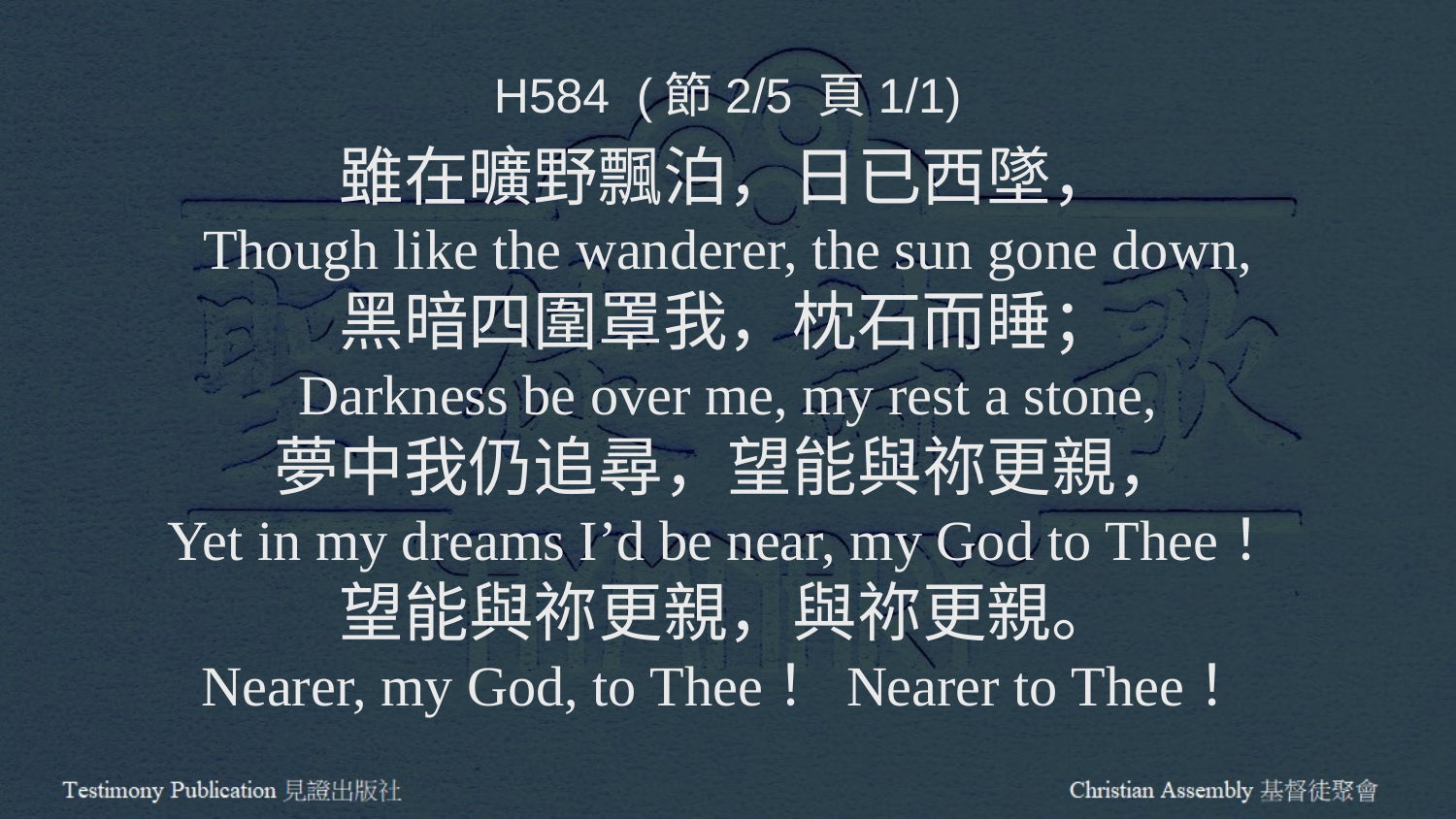

H584  (節2/5 頁1/1)
雖在曠野飄泊，日已西墜，
Though like the wanderer, the sun gone down,
黑暗四圍罩我，枕石而睡；
Darkness be over me, my rest a stone,
夢中我仍追尋，望能與祢更親，
Yet in my dreams I’d be near, my God to Thee！
望能與祢更親，與祢更親。
Nearer, my God, to Thee！Nearer to Thee！